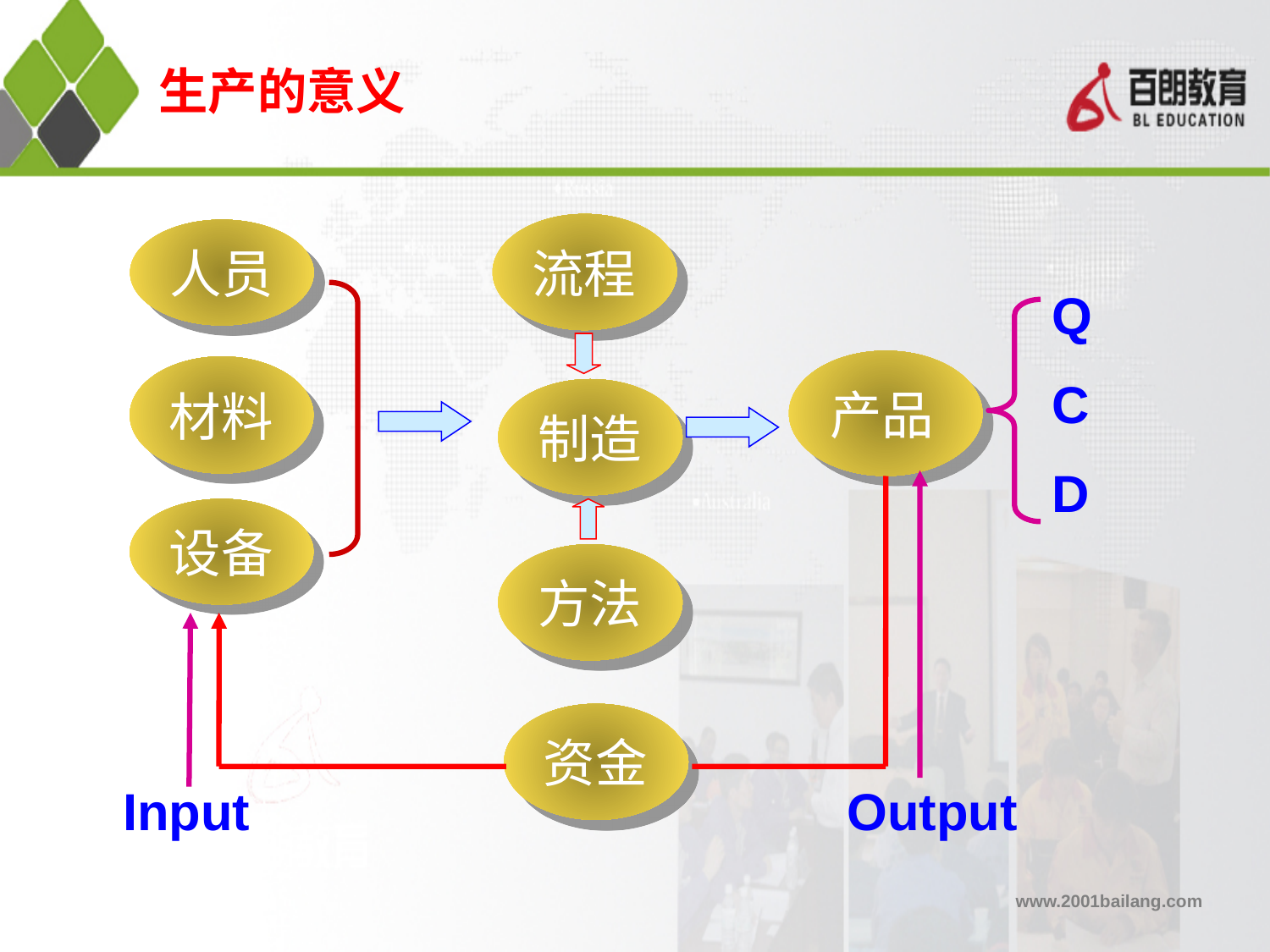

生产的意义
流程
人员
Q
C
D

产品
材料
制造

设备
方法

资金

Output
Input